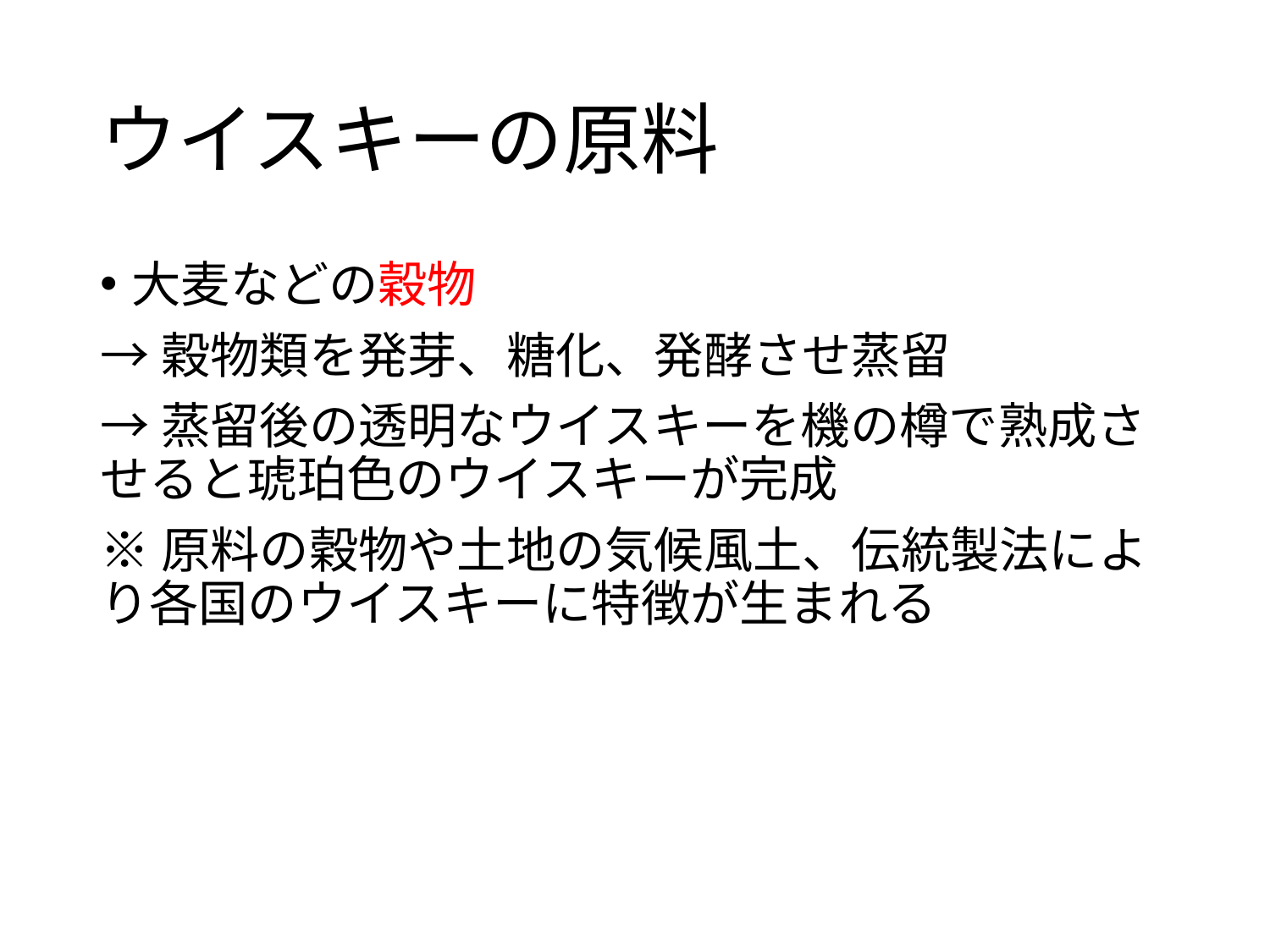

# ウイスキーの原料
大麦などの穀物
→穀物類を発芽、糖化、発酵させ蒸留
→蒸留後の透明なウイスキーを機の樽で熟成させると琥珀色のウイスキーが完成
※原料の穀物や土地の気候風土、伝統製法により各国のウイスキーに特徴が生まれる